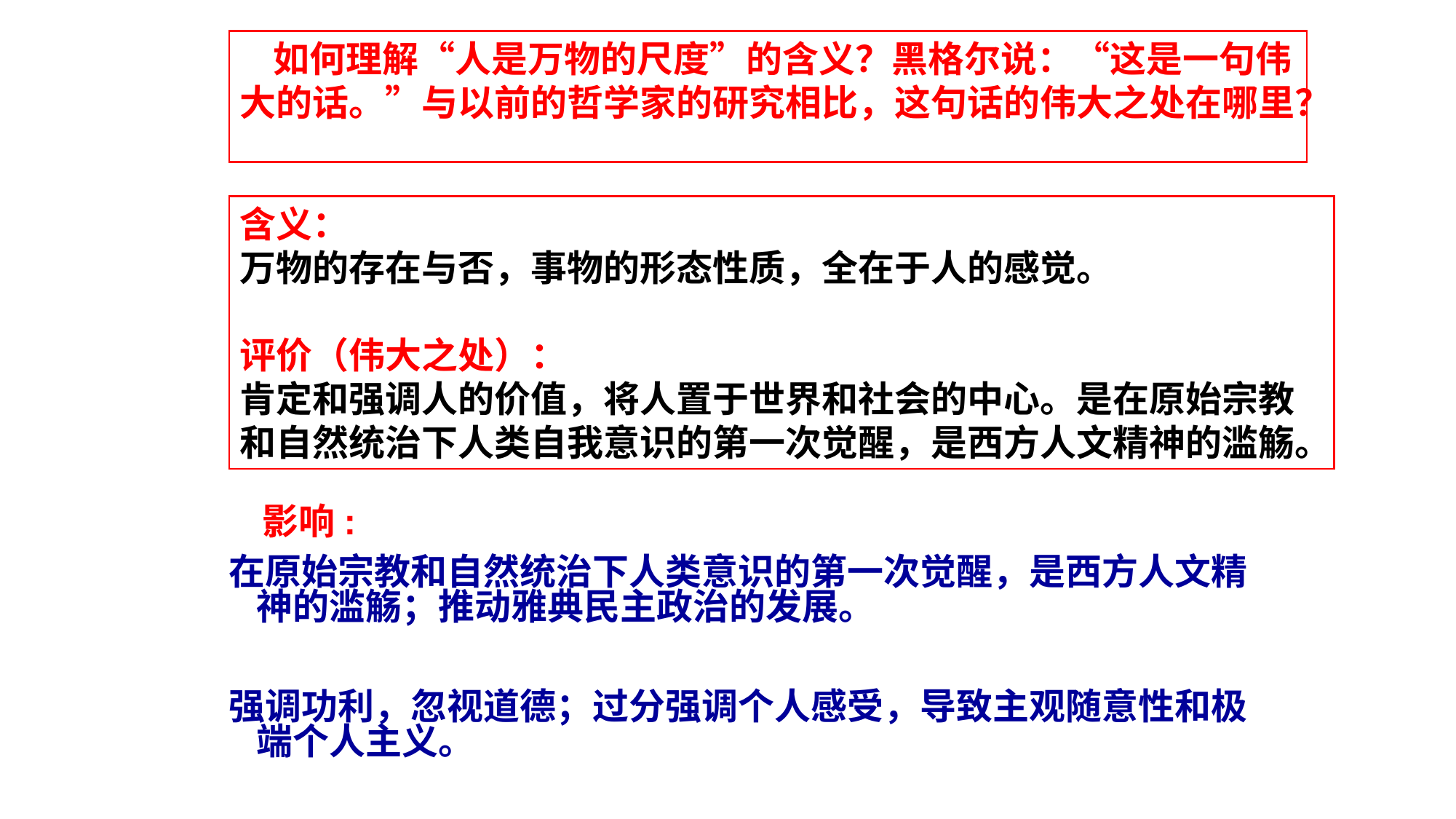

如何理解“人是万物的尺度”的含义？黑格尔说：“这是一句伟大的话。”与以前的哲学家的研究相比，这句话的伟大之处在哪里？
含义：
万物的存在与否，事物的形态性质，全在于人的感觉。

评价（伟大之处）：
肯定和强调人的价值，将人置于世界和社会的中心。是在原始宗教和自然统治下人类自我意识的第一次觉醒，是西方人文精神的滥觞。
   影响:
在原始宗教和自然统治下人类意识的第一次觉醒，是西方人文精神的滥觞；推动雅典民主政治的发展。

强调功利，忽视道德；过分强调个人感受，导致主观随意性和极端个人主义。